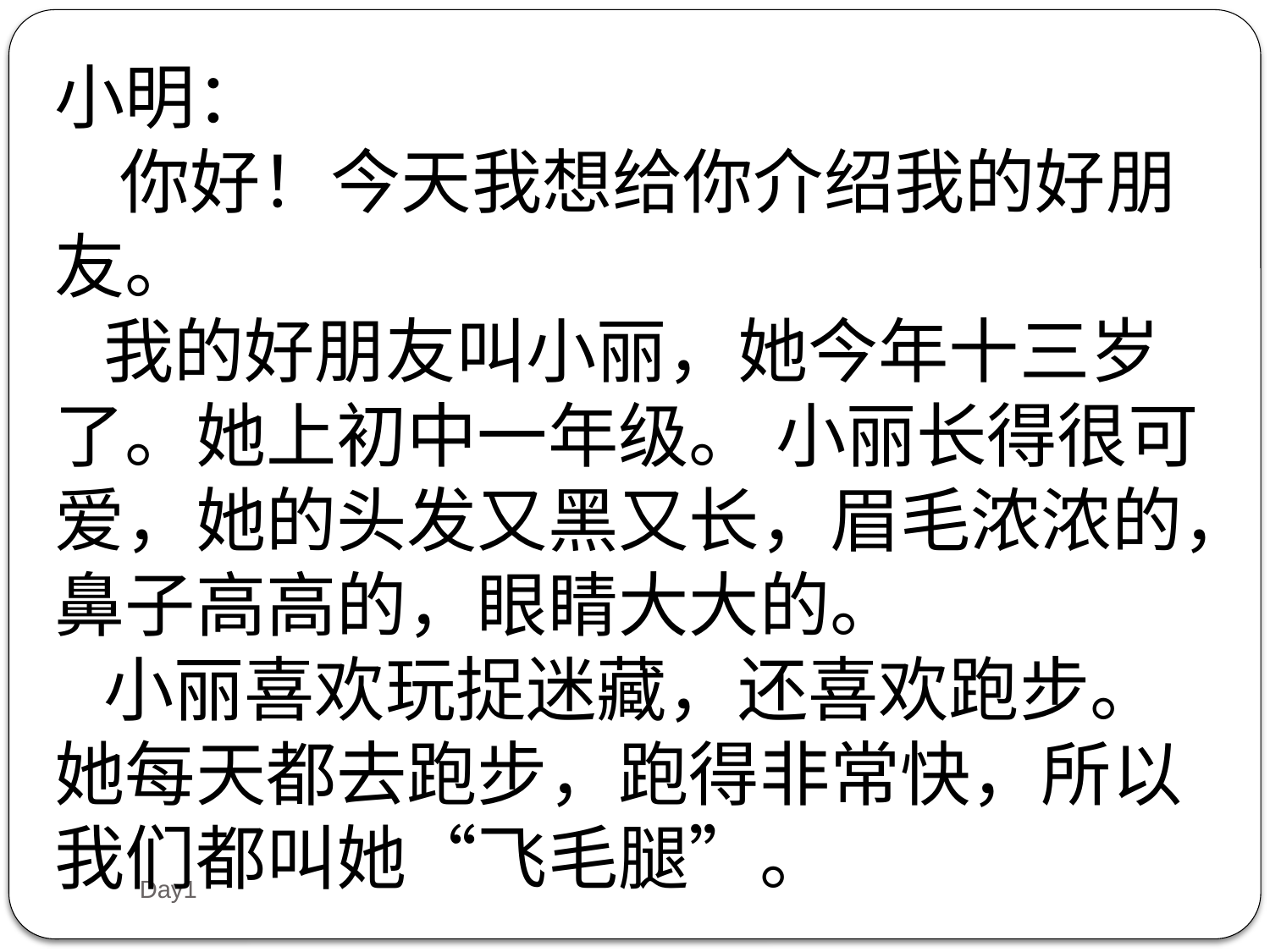

小明：
   你好！今天我想给你介绍我的好朋友。
  我的好朋友叫小丽，她今年十三岁了。她上初中一年级。 小丽长得很可爱，她的头发又黑又长，眉毛浓浓的，鼻子高高的，眼睛大大的。
  小丽喜欢玩捉迷藏，还喜欢跑步。她每天都去跑步，跑得非常快，所以我们都叫她“飞毛腿”。
Day1